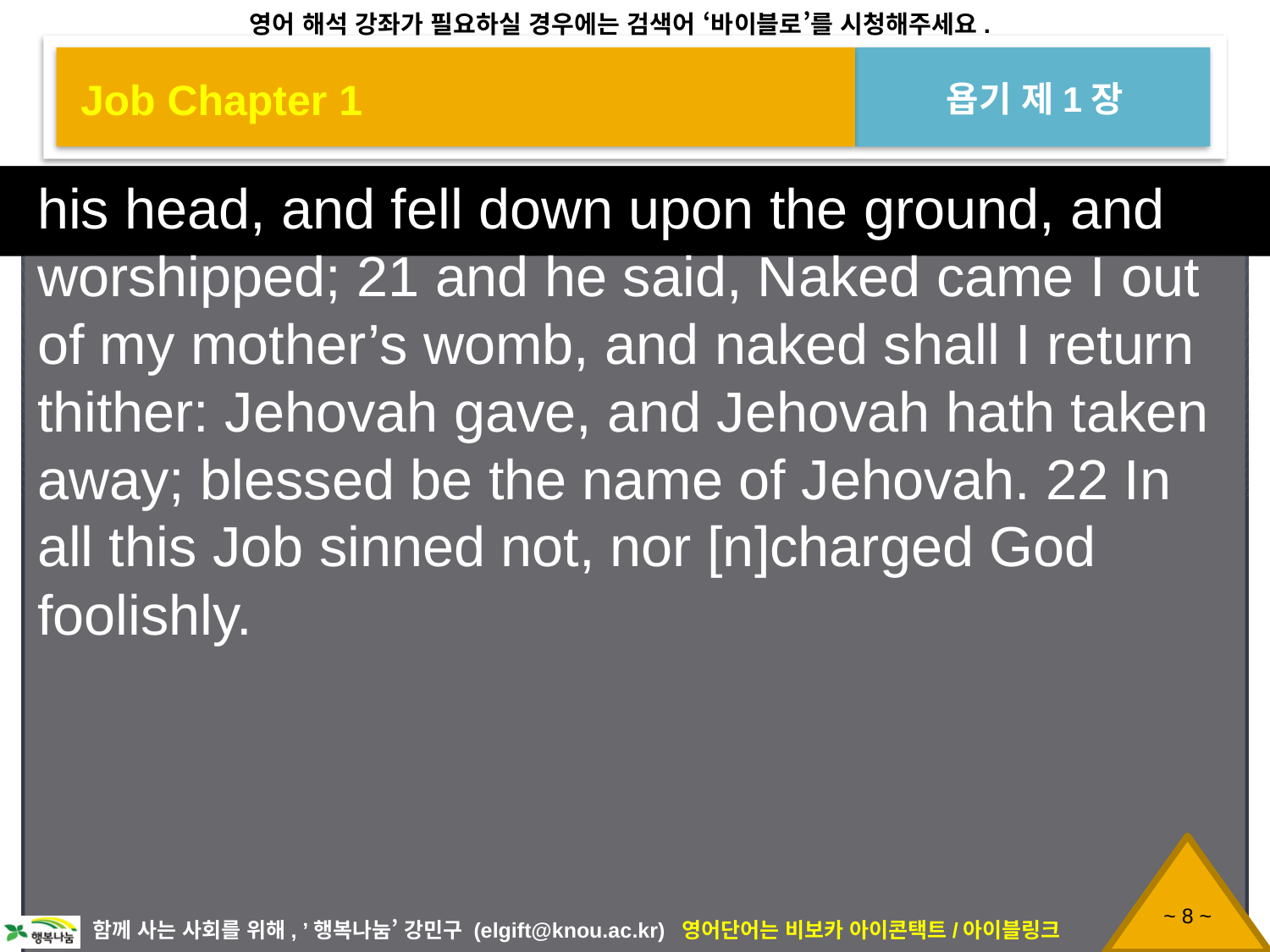

Job Chapter 1
욥기 제1장
his head, and fell down upon the ground, and worshipped; 21 and he said, Naked came I out of my mother’s womb, and naked shall I return thither: Jehovah gave, and Jehovah hath taken away; blessed be the name of Jehovah. 22 In all this Job sinned not, nor [n]charged God foolishly.